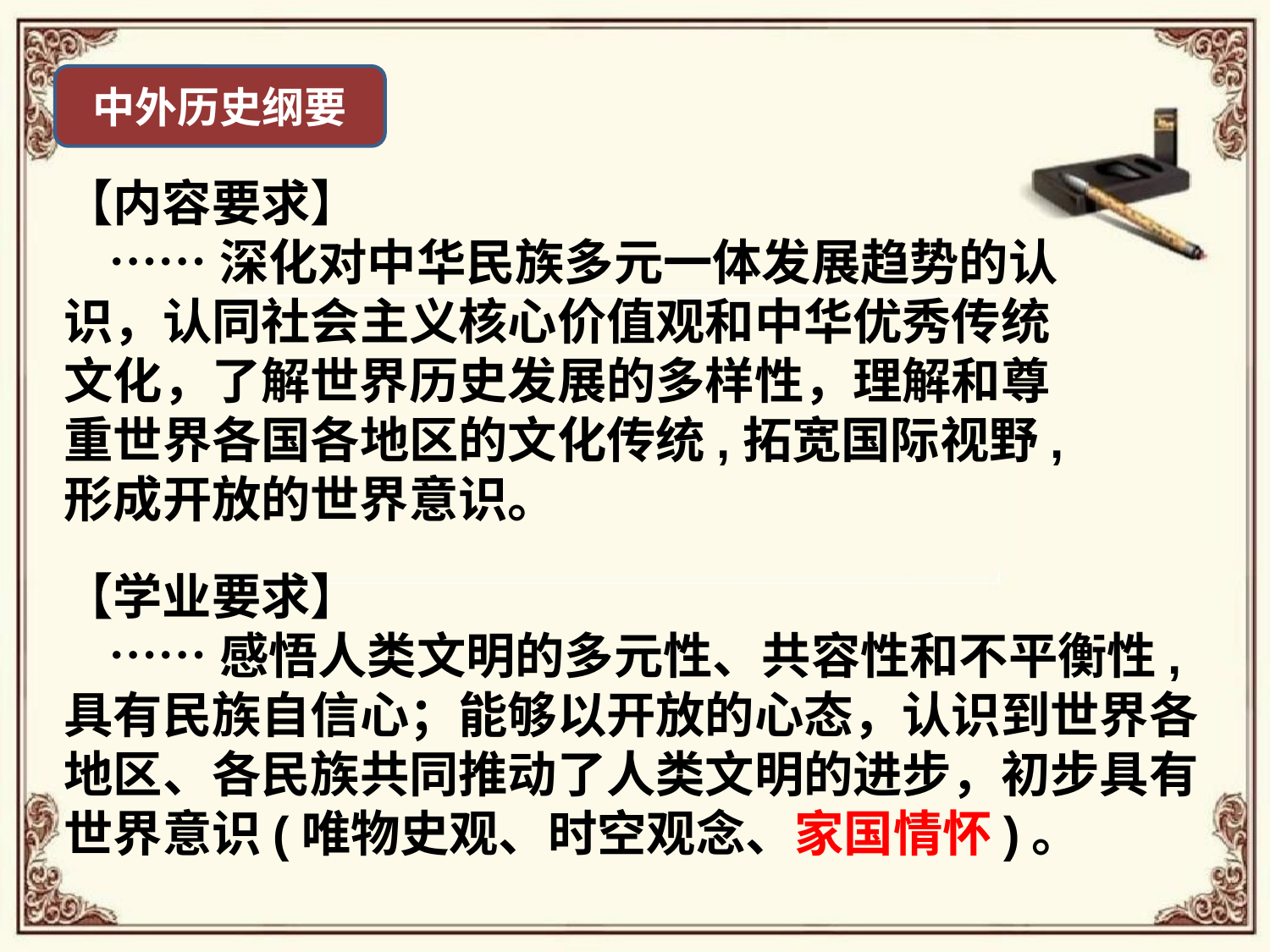

中外历史纲要
【内容要求】
    ……深化对中华民族多元一体发展趋势的认识，认同社会主义核心价值观和中华优秀传统文化，了解世界历史发展的多样性，理解和尊重世界各国各地区的文化传统,拓宽国际视野,形成开放的世界意识。
【学业要求】
    ……感悟人类文明的多元性、共容性和不平衡性,具有民族自信心；能够以开放的心态，认识到世界各地区、各民族共同推动了人类文明的进步，初步具有世界意识(唯物史观、时空观念、家国情怀)。